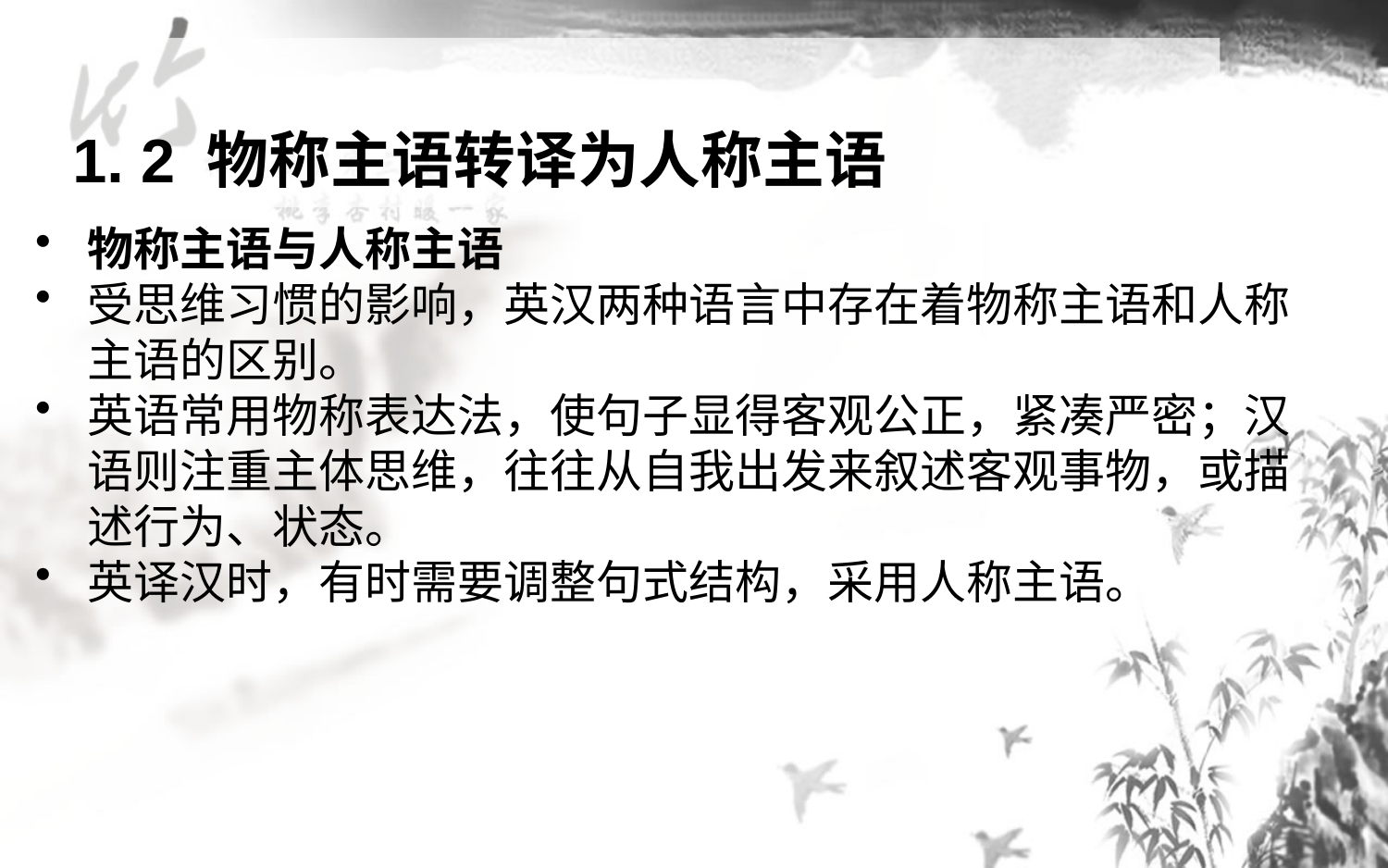

1. 2 物称主语转译为人称主语
物称主语与人称主语
受思维习惯的影响，英汉两种语言中存在着物称主语和人称主语的区别。
英语常用物称表达法，使句子显得客观公正，紧凑严密；汉语则注重主体思维，往往从自我出发来叙述客观事物，或描述行为、状态。
英译汉时，有时需要调整句式结构，采用人称主语。